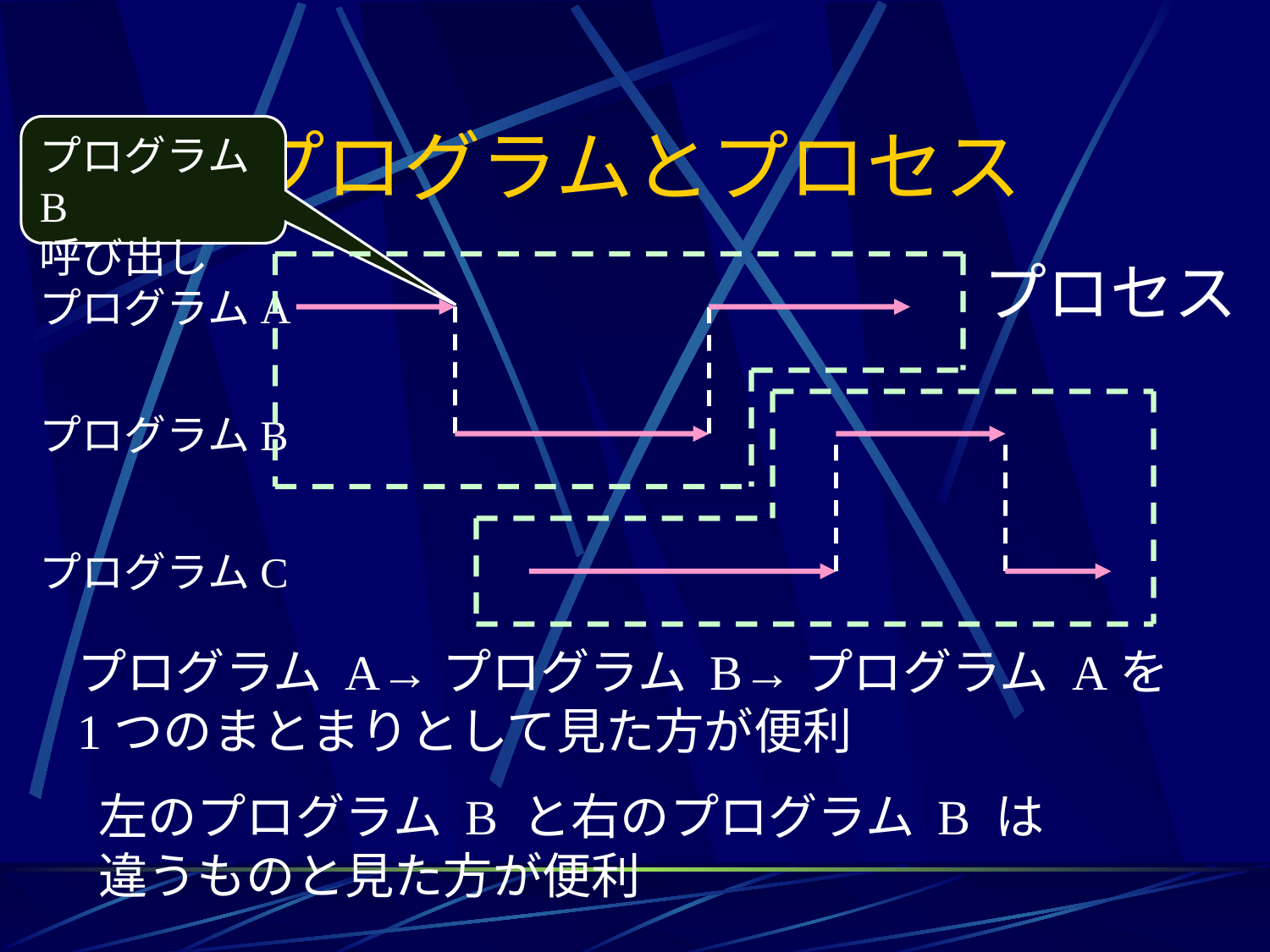

# プログラムとプロセス
プログラムB
呼び出し

プロセス

プログラムA

プログラムB

プログラムC

プログラム A→プログラム B→プログラム Aを
1つのまとまりとして見た方が便利
左のプログラム B と右のプログラム B は
違うものと見た方が便利